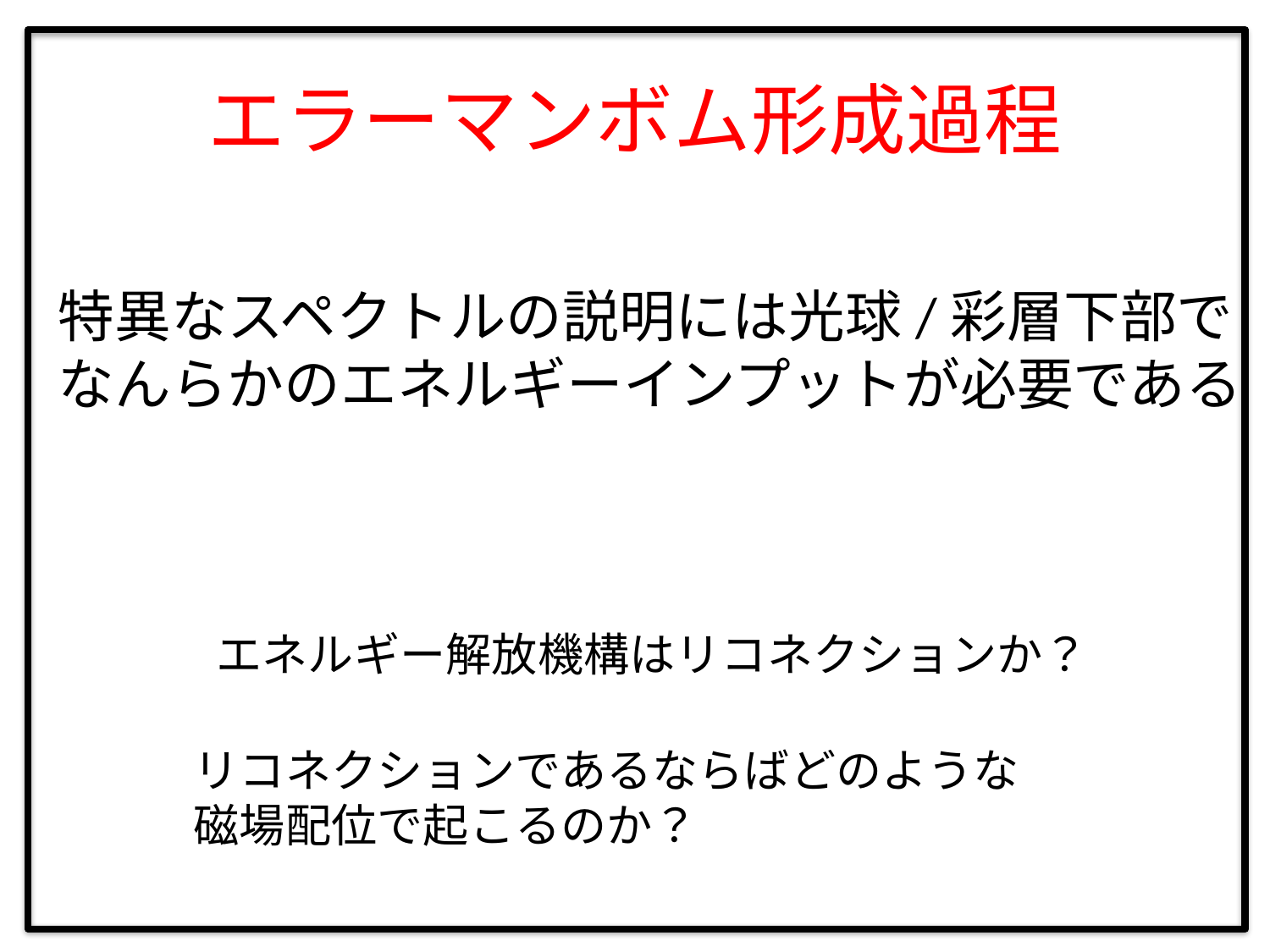

# エラーマンボム形成過程
特異なスペクトルの説明には光球/彩層下部で
なんらかのエネルギーインプットが必要である
エネルギー解放機構はリコネクションか？

リコネクションであるならばどのような
磁場配位で起こるのか？